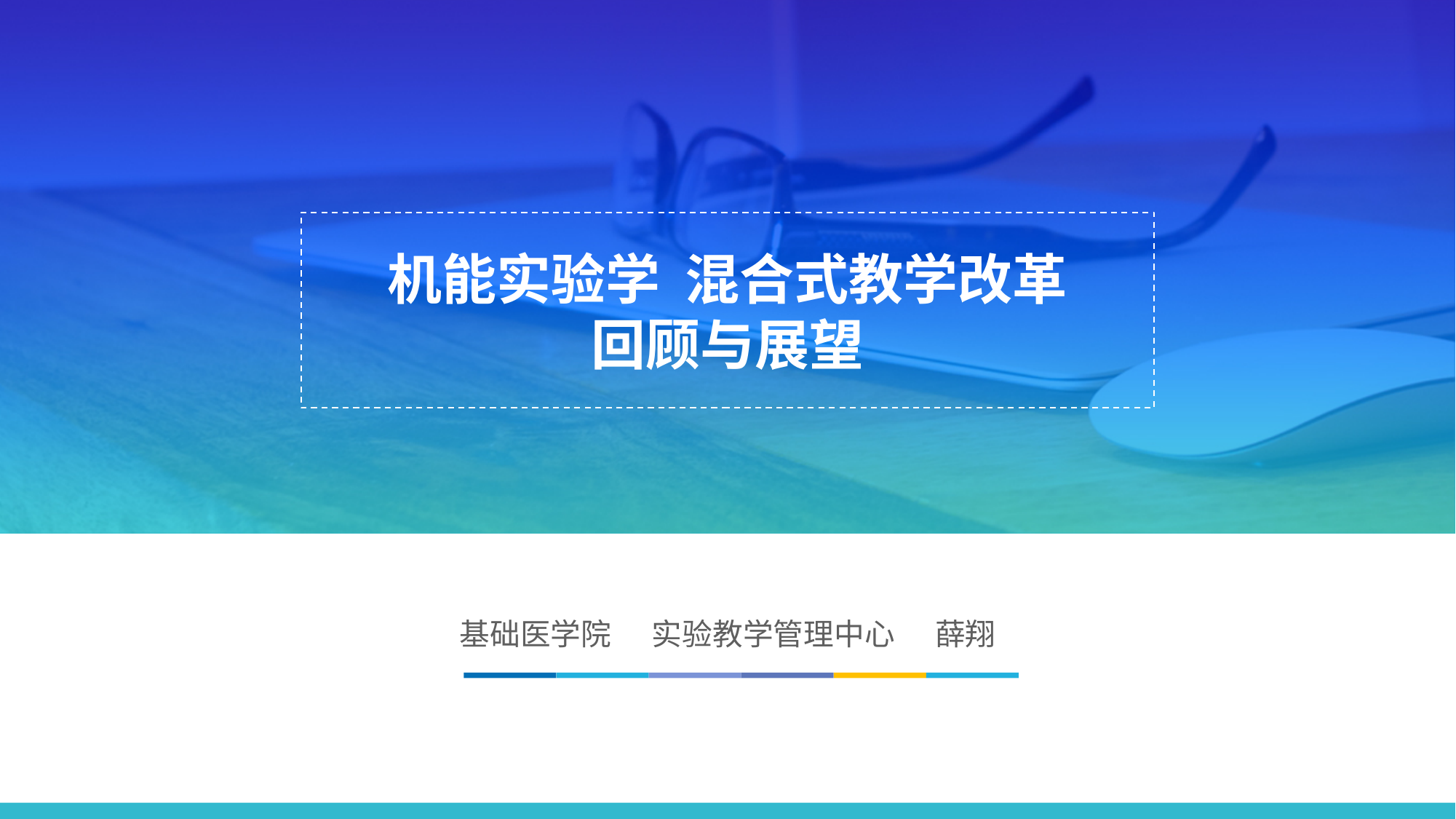

# 机能实验学  混合式教学改革 回顾与展望
基础医学院      实验教学管理中心      薛翔